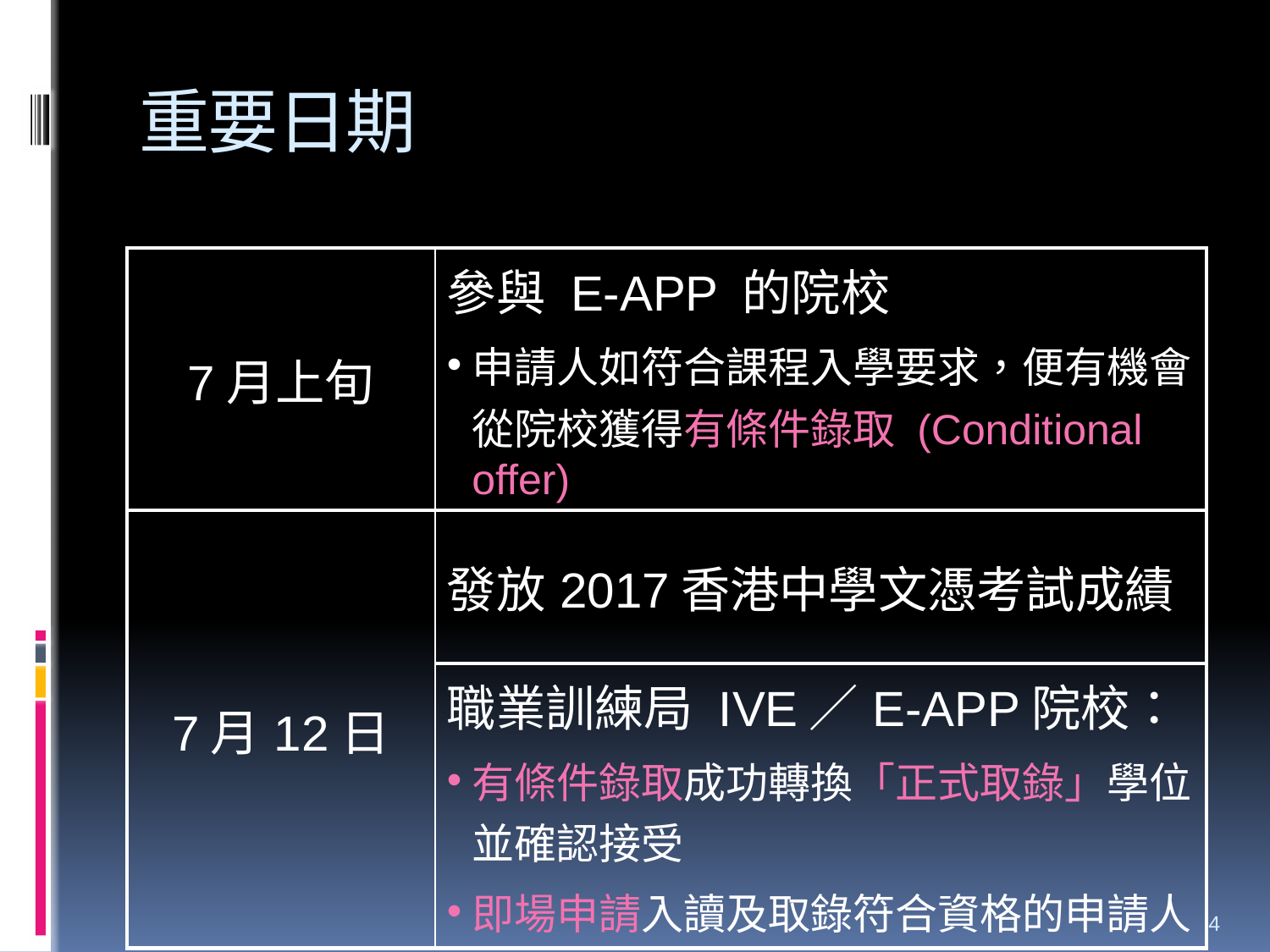

# 重要日期
| 7月上旬 | 參與 E-APP 的院校 申請人如符合課程入學要求，便有機會從院校獲得有條件錄取 (Conditional offer) |
| --- | --- |
| 7月12日 | 發放2017香港中學文憑考試成績 |
|  | 職業訓練局 IVE／E-APP院校： 有條件錄取成功轉換「正式取錄」學位並確認接受 即場申請入讀及取錄符合資格的申請人 |
4